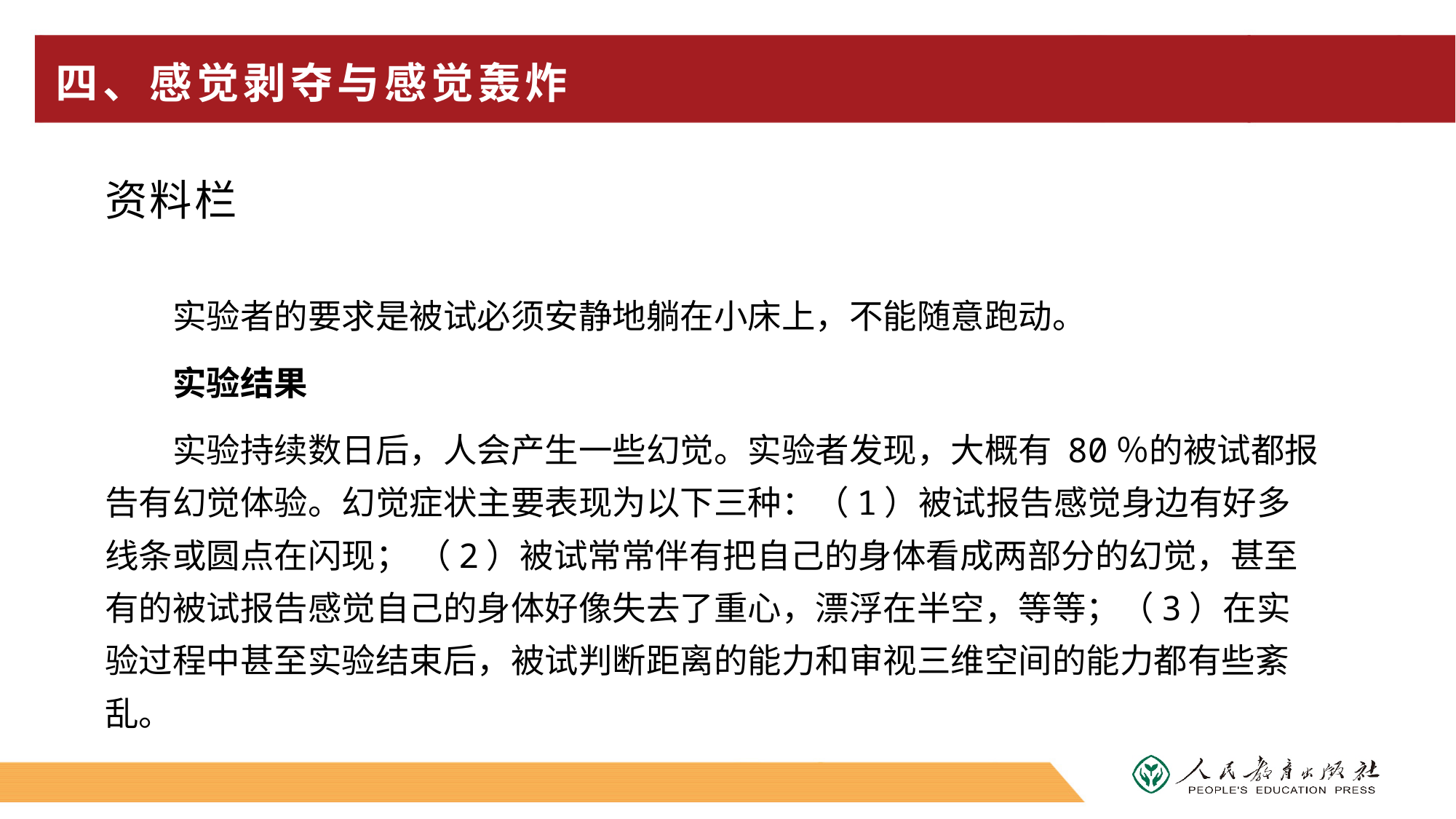

# 四、感觉剥夺与感觉轰炸
资料栏
实验者的要求是被试必须安静地躺在小床上，不能随意跑动。
实验结果
实验持续数日后，人会产生一些幻觉。实验者发现，大概有 80％的被试都报告有幻觉体验。幻觉症状主要表现为以下三种：（1）被试报告感觉身边有好多线条或圆点在闪现； （2）被试常常伴有把自己的身体看成两部分的幻觉，甚至有的被试报告感觉自己的身体好像失去了重心，漂浮在半空，等等；（3）在实验过程中甚至实验结束后，被试判断距离的能力和审视三维空间的能力都有些紊乱。